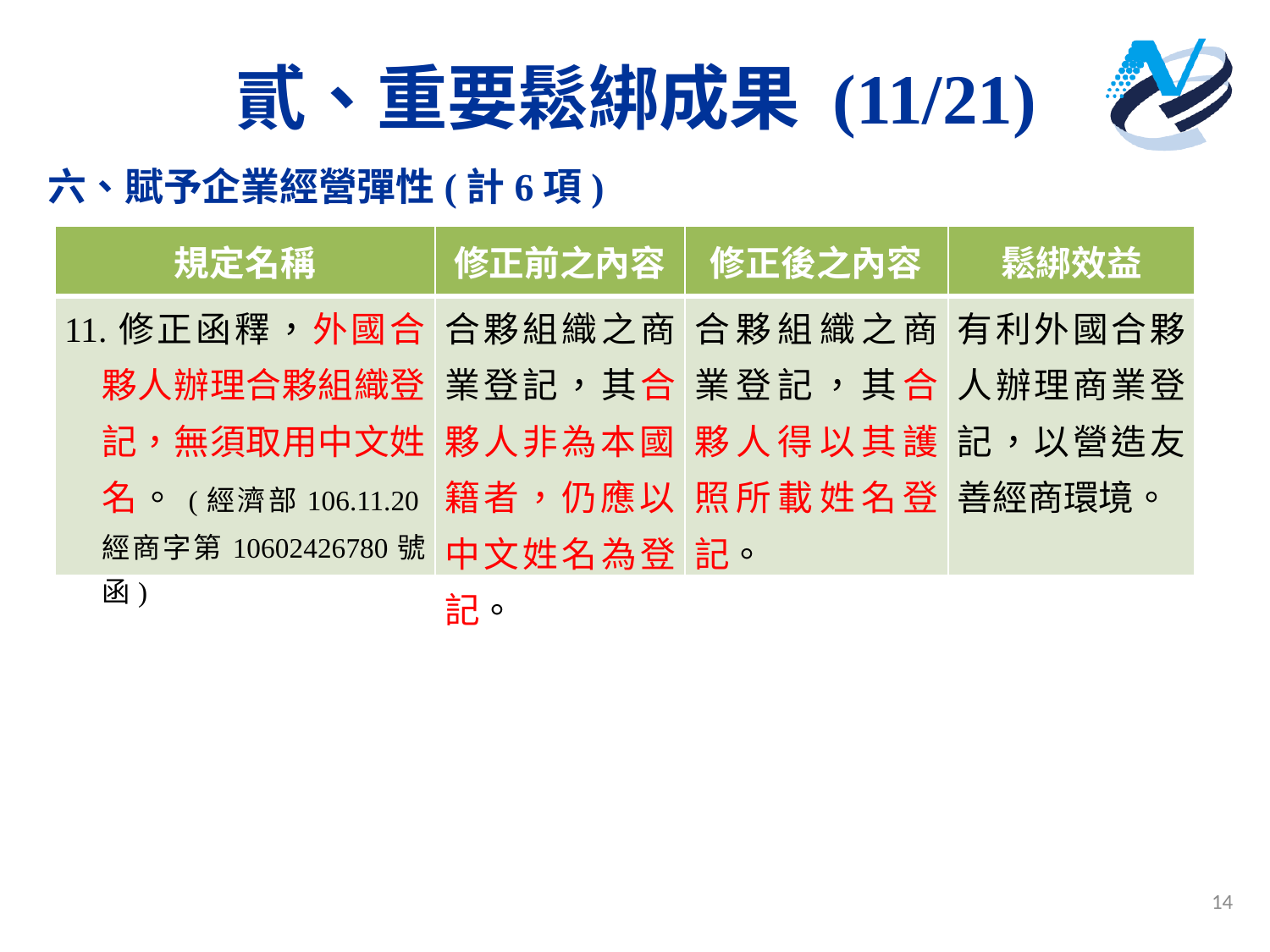

# 貳、重要鬆綁成果 (11/21)
六、賦予企業經營彈性(計6項)
| 規定名稱 | 修正前之內容 | 修正後之內容 | 鬆綁效益 |
| --- | --- | --- | --- |
| 11.修正函釋，外國合夥人辦理合夥組織登記，無須取用中文姓名。(經濟部106.11.20經商字第10602426780號函) | 合夥組織之商業登記，其合夥人非為本國籍者，仍應以中文姓名為登記。 | 合夥組織之商業登記，其合夥人得以其護照所載姓名登記。 | 有利外國合夥人辦理商業登記，以營造友善經商環境。 |
14